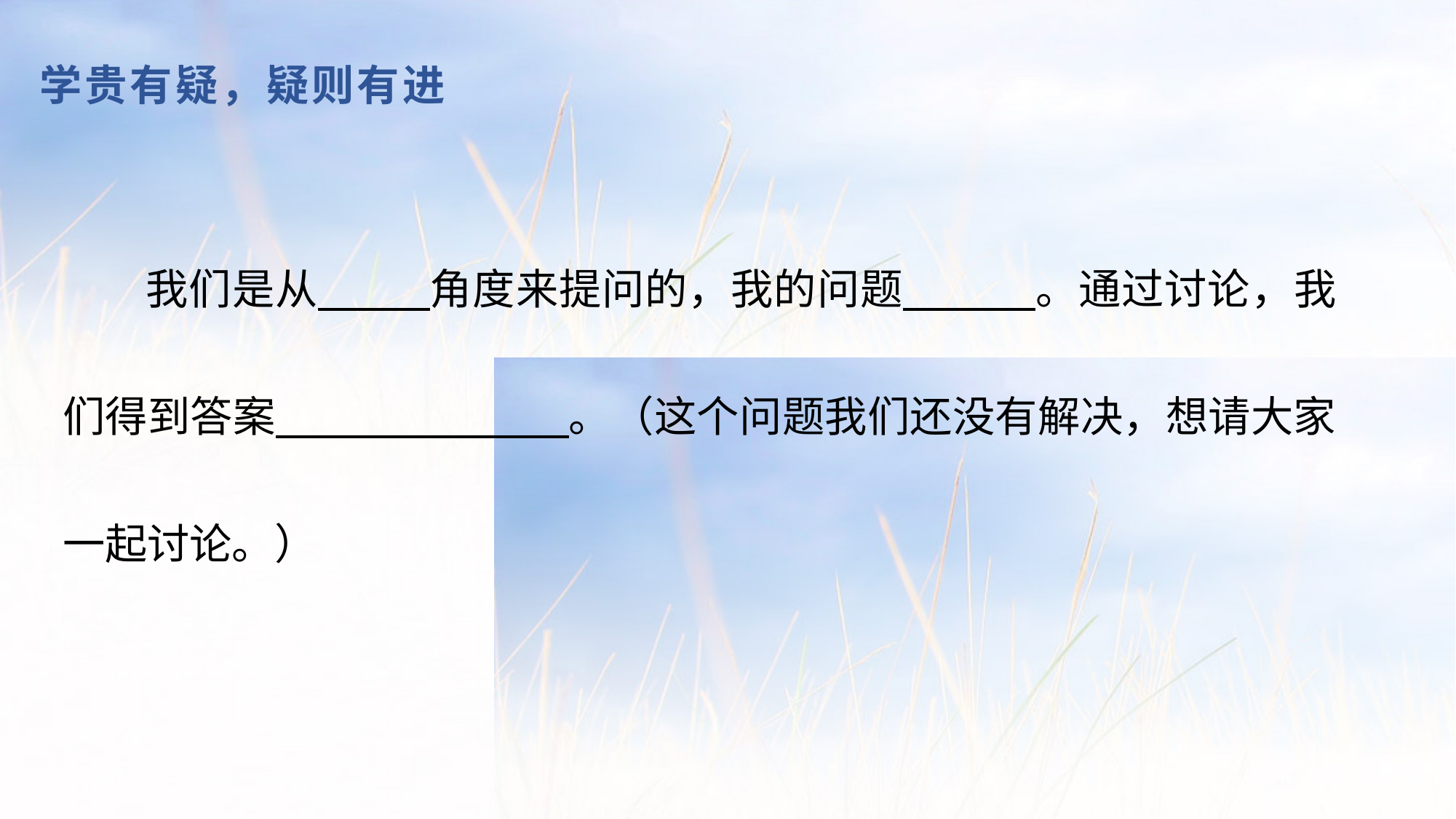

# 学贵有疑，疑则有进
    我们是从           角度来提问的，我的问题             。通过讨论，我们得到答案                              。（这个问题我们还没有解决，想请大家一起讨论。）